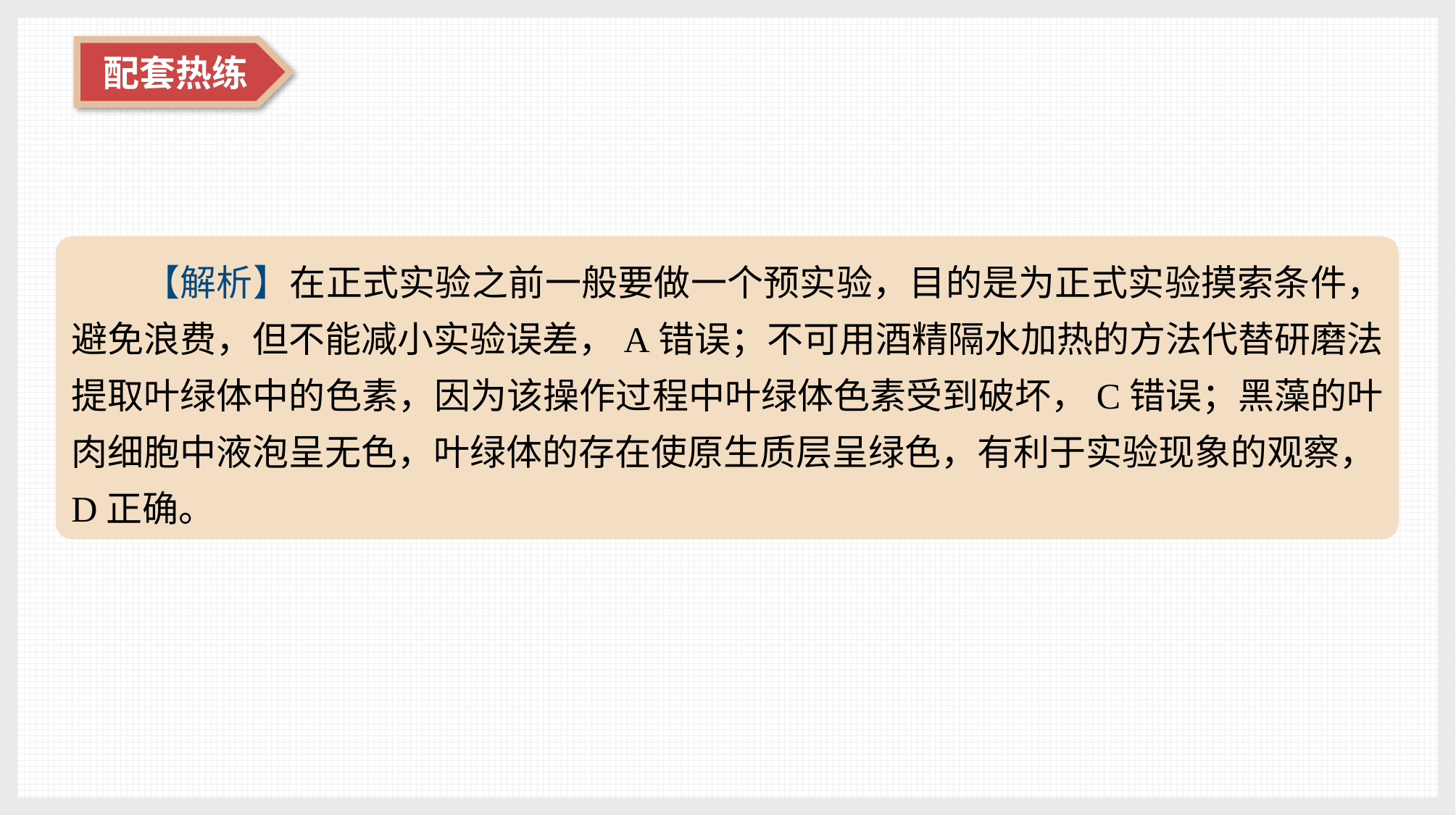

【解析】在正式实验之前一般要做一个预实验，目的是为正式实验摸索条件，避免浪费，但不能减小实验误差，A错误；不可用酒精隔水加热的方法代替研磨法提取叶绿体中的色素，因为该操作过程中叶绿体色素受到破坏，C错误；黑藻的叶肉细胞中液泡呈无色，叶绿体的存在使原生质层呈绿色，有利于实验现象的观察，D正确。